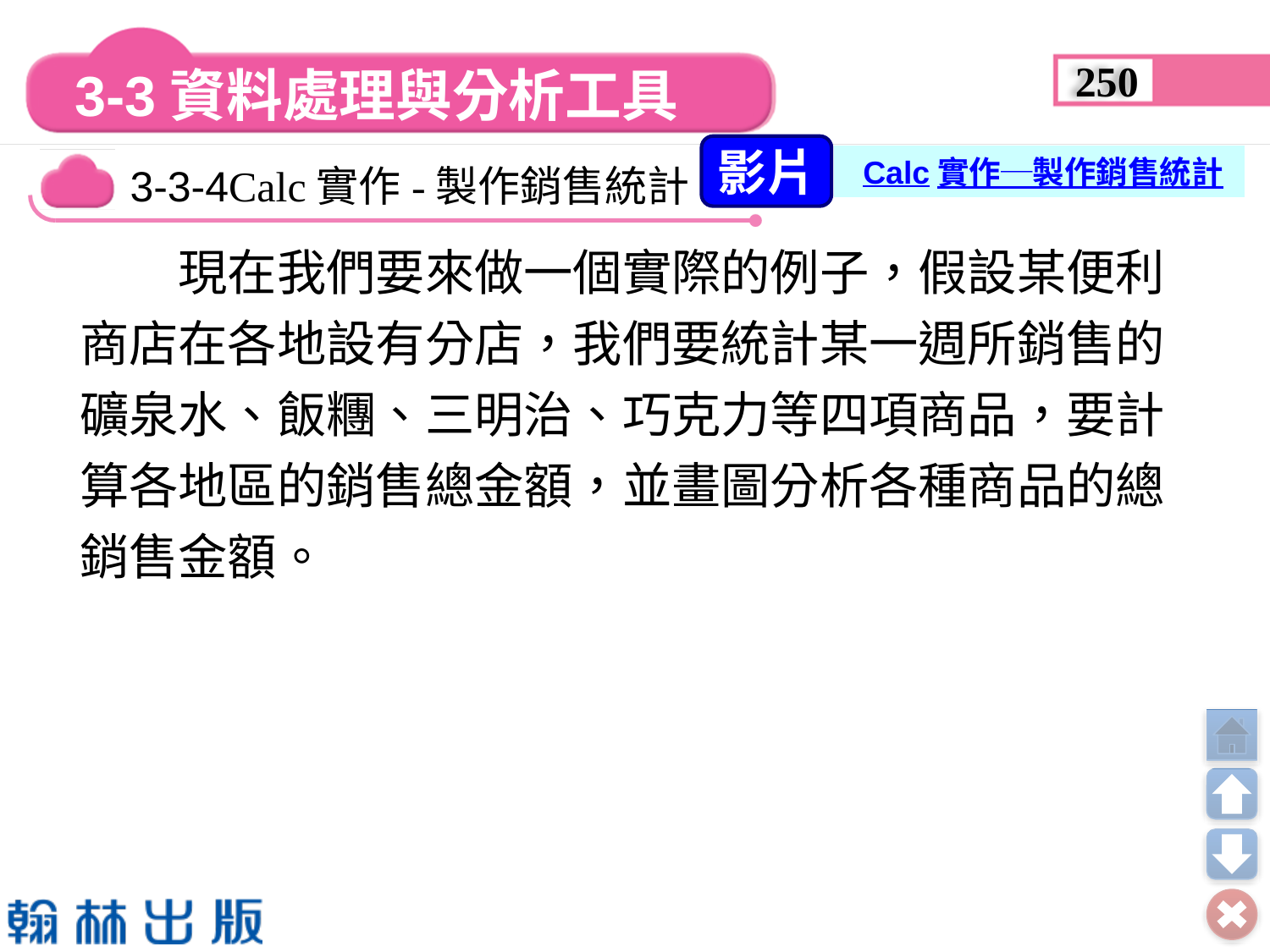

250
影片
Calc實作─製作銷售統計
　　現在我們要來做一個實際的例子，假設某便利商店在各地設有分店，我們要統計某一週所銷售的礦泉水、飯糰、三明治、巧克力等四項商品，要計算各地區的銷售總金額，並畫圖分析各種商品的總銷售金額。